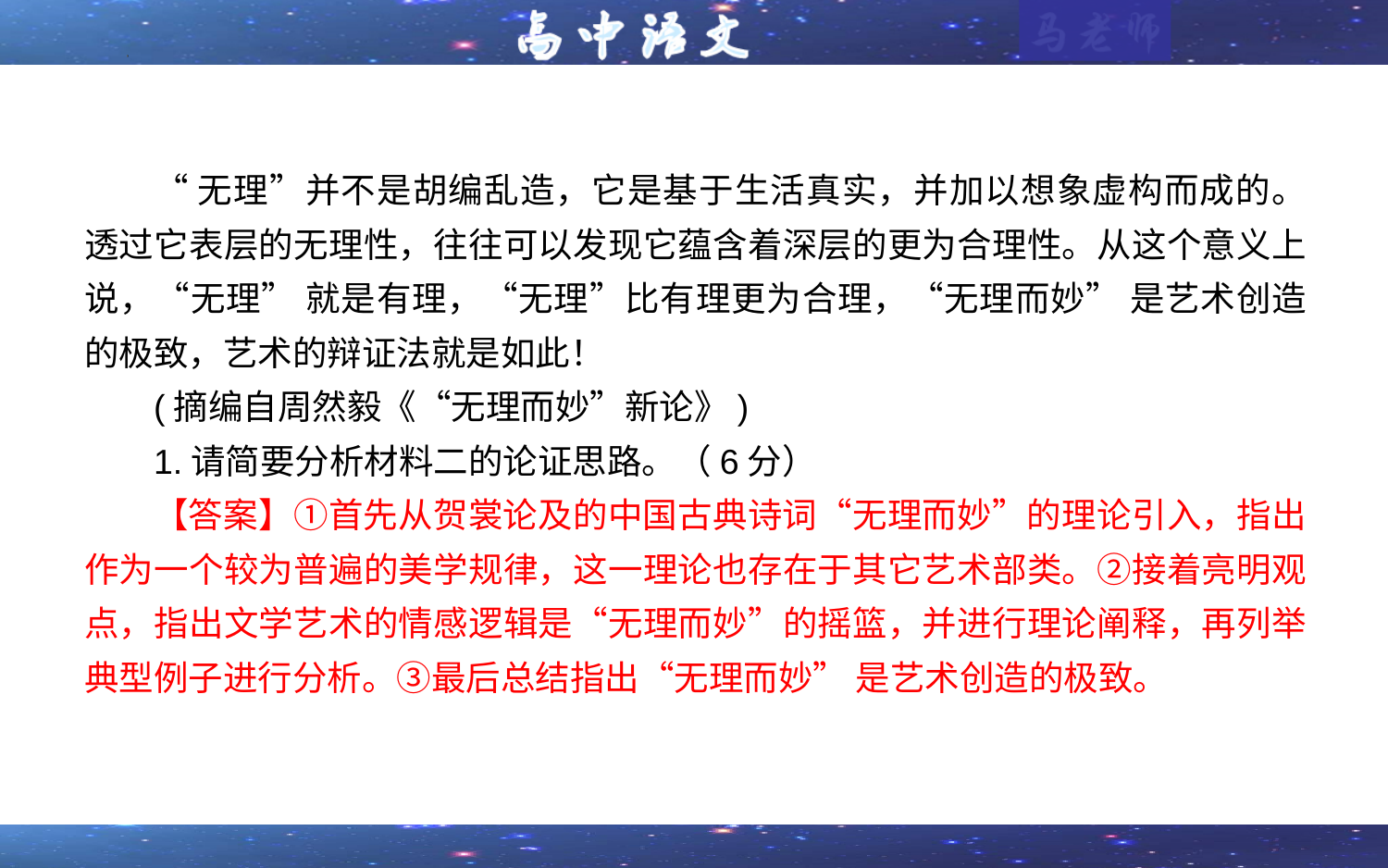

“无理”并不是胡编乱造，它是基于生活真实，并加以想象虚构而成的。透过它表层的无理性，往往可以发现它蕴含着深层的更为合理性。从这个意义上说，“无理” 就是有理，“无理”比有理更为合理，“无理而妙” 是艺术创造的极致，艺术的辩证法就是如此！
(摘编自周然毅《“无理而妙”新论》)
1.请简要分析材料二的论证思路。（6分）
【答案】①首先从贺裳论及的中国古典诗词“无理而妙”的理论引入，指出作为一个较为普遍的美学规律，这一理论也存在于其它艺术部类。②接着亮明观点，指出文学艺术的情感逻辑是“无理而妙”的摇篮，并进行理论阐释，再列举典型例子进行分析。③最后总结指出“无理而妙” 是艺术创造的极致。